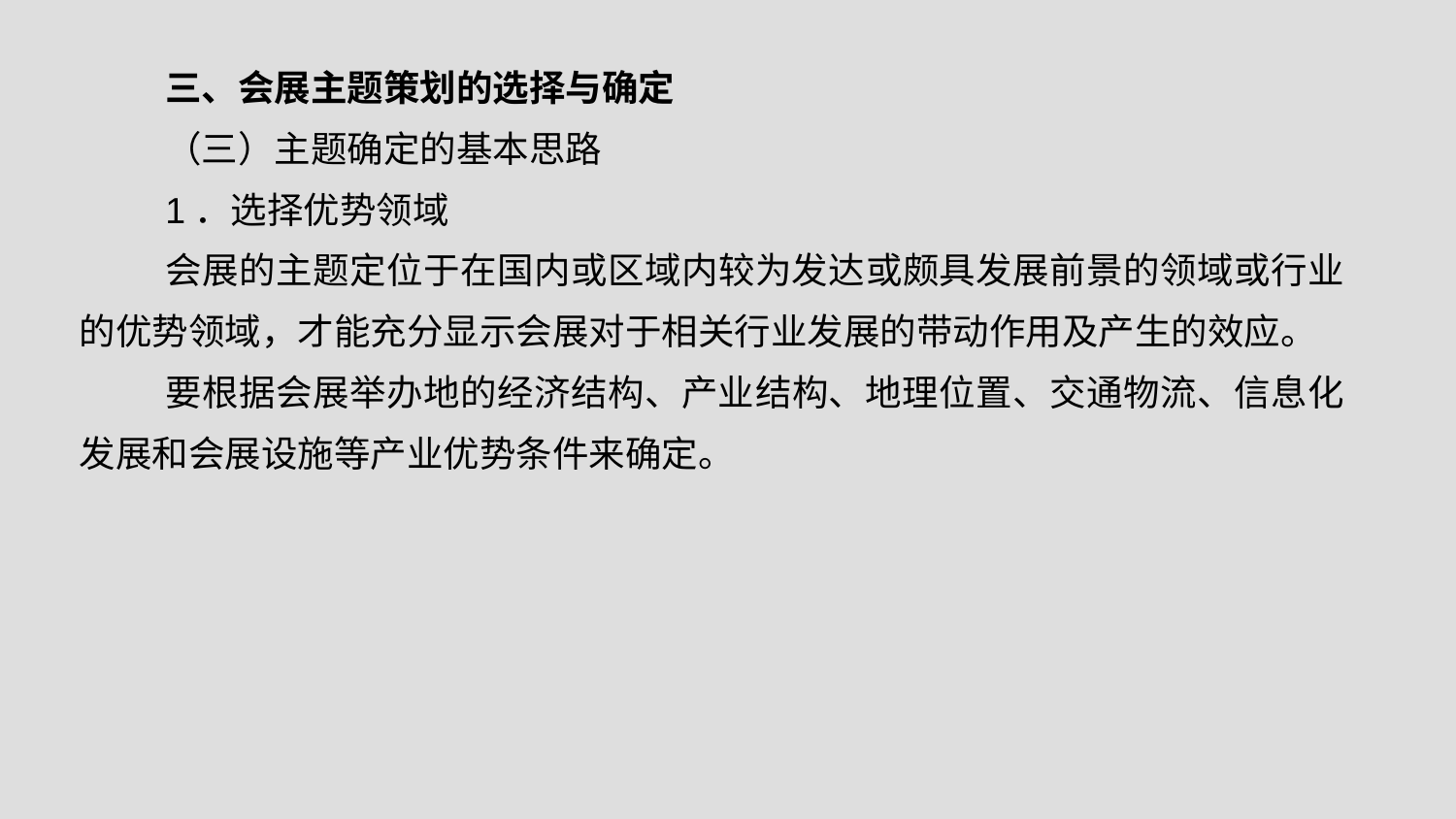

三、会展主题策划的选择与确定
（三）主题确定的基本思路
1．选择优势领域
会展的主题定位于在国内或区域内较为发达或颇具发展前景的领域或行业的优势领域，才能充分显示会展对于相关行业发展的带动作用及产生的效应。
要根据会展举办地的经济结构、产业结构、地理位置、交通物流、信息化发展和会展设施等产业优势条件来确定。